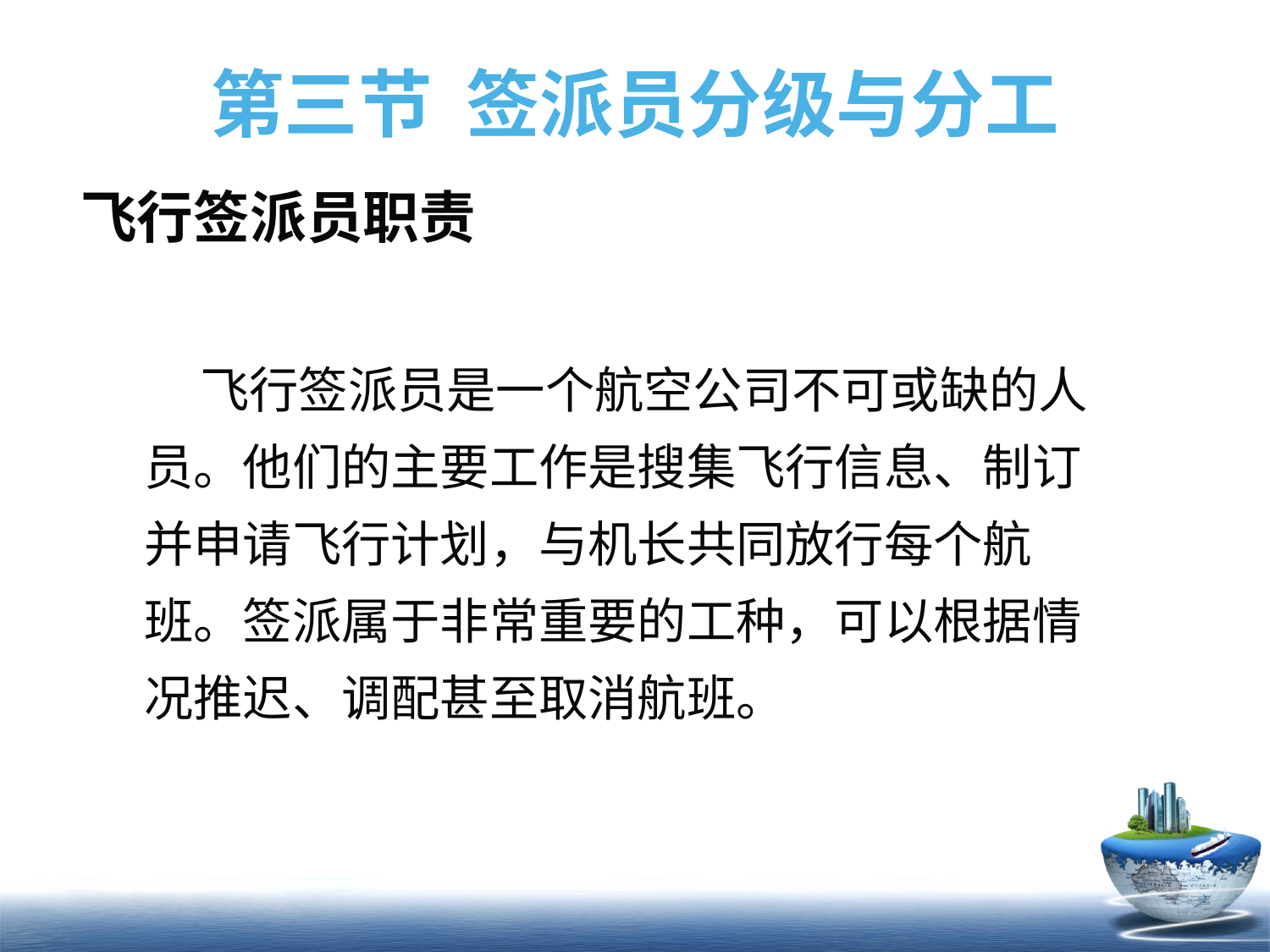

# 第三节  签派员分级与分工
飞行签派员职责
    飞行签派员是一个航空公司不可或缺的人员。他们的主要工作是搜集飞行信息、制订并申请飞行计划，与机长共同放行每个航班。签派属于非常重要的工种，可以根据情况推迟、调配甚至取消航班。